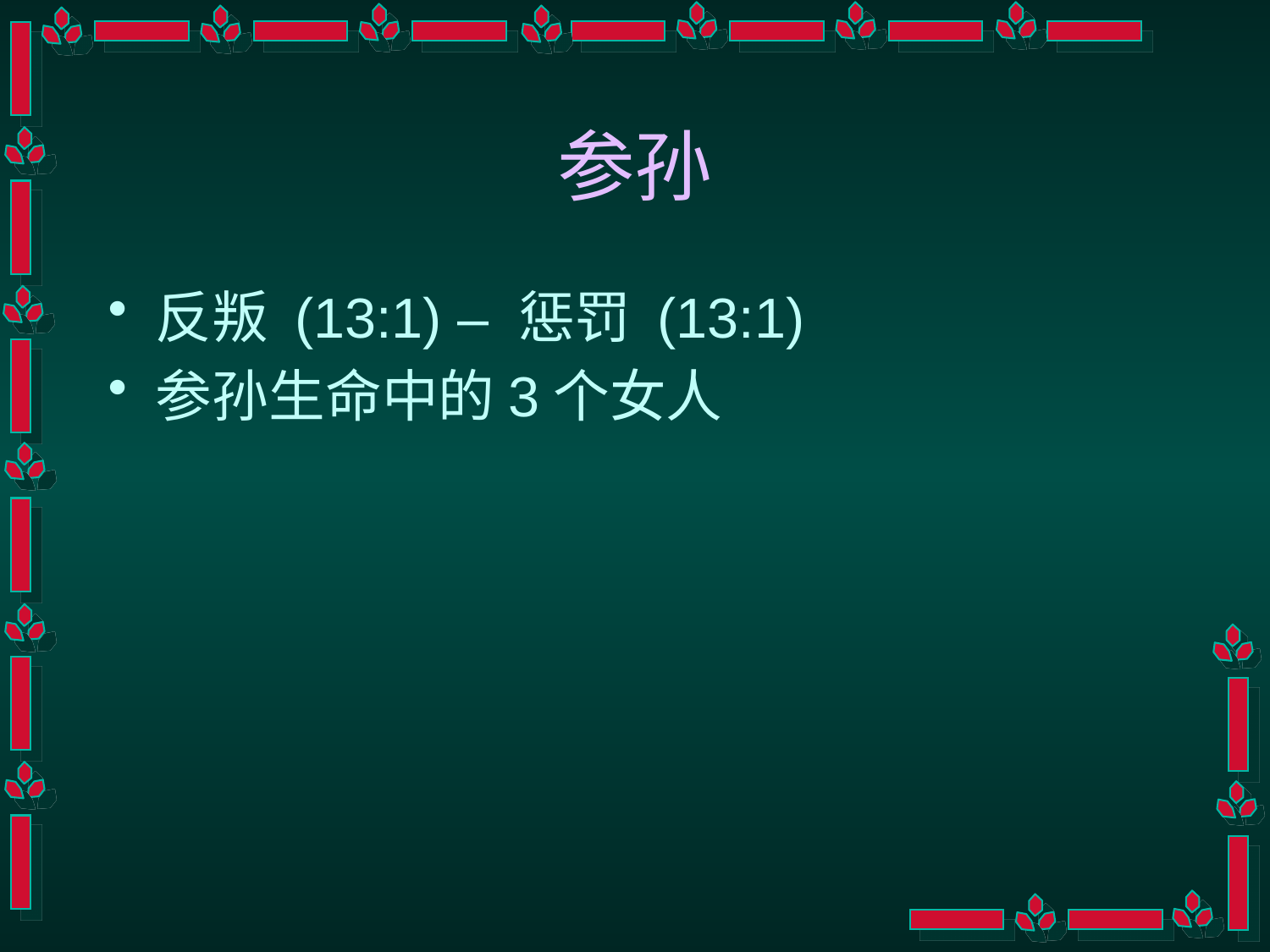

# 参孙
反叛 (13:1) – 惩罚 (13:1)
参孙生命中的3个女人